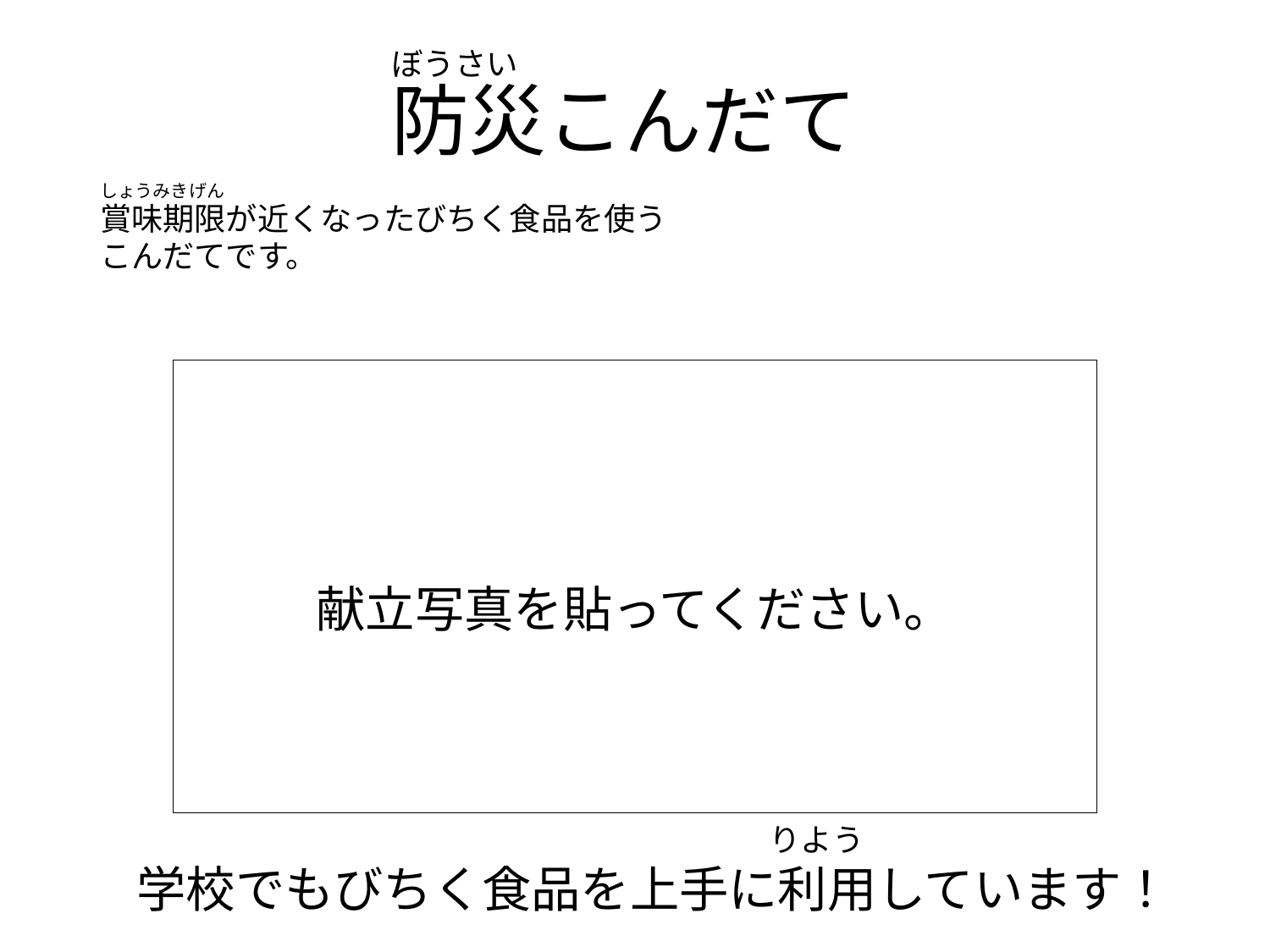

# ぼうさい 防災こんだて
しょうみきげん
賞味期限が近くなったびちく食品を使う
こんだてです。

献立写真を貼ってください。
　　　　　　  　　　　　　　　　　　　　  りよう
学校でもびちく食品を上手に利用しています！